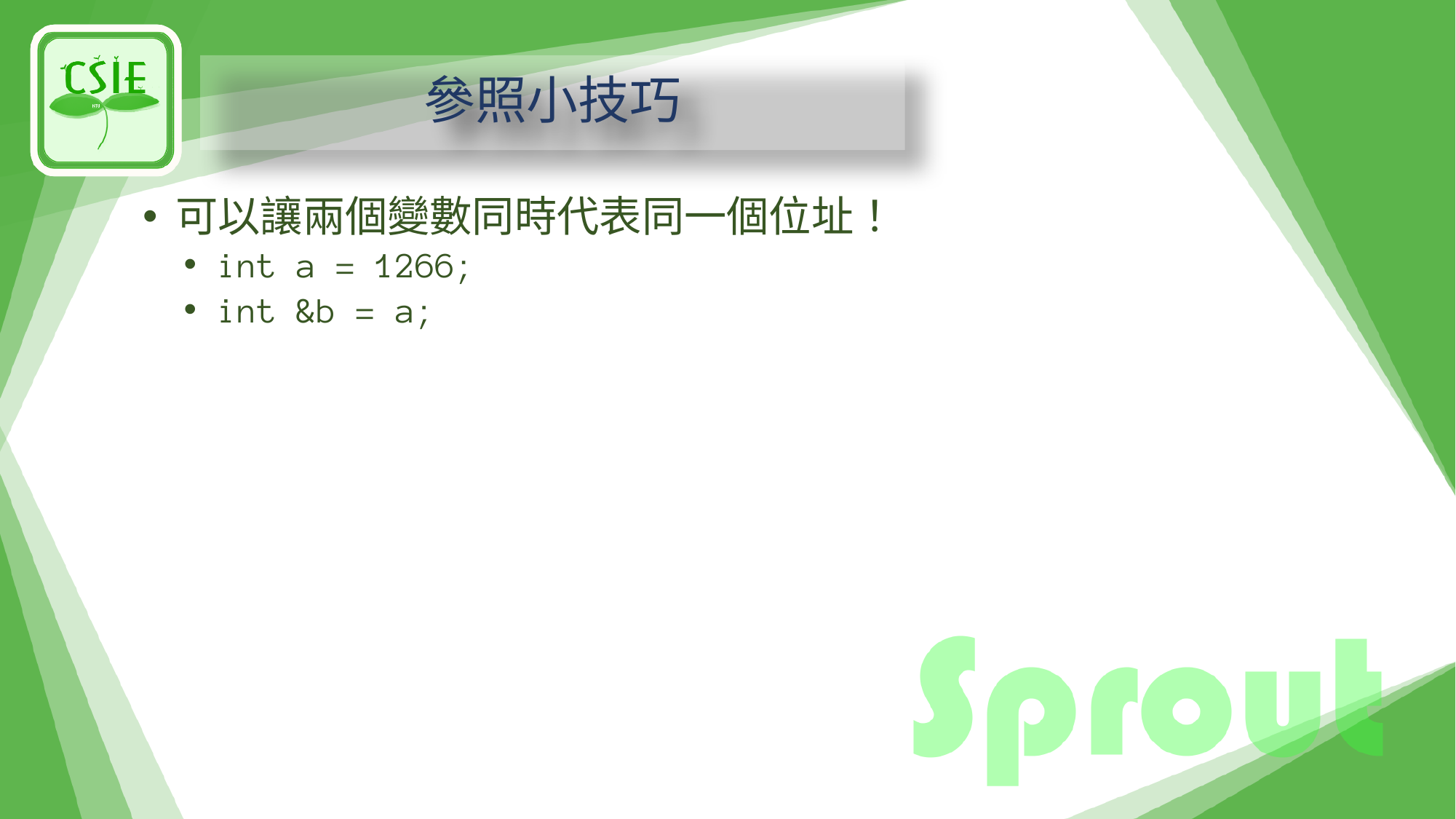

# 參照小技巧
可以讓兩個變數同時代表同一個位址！
int a = 1266;
int &b = a;